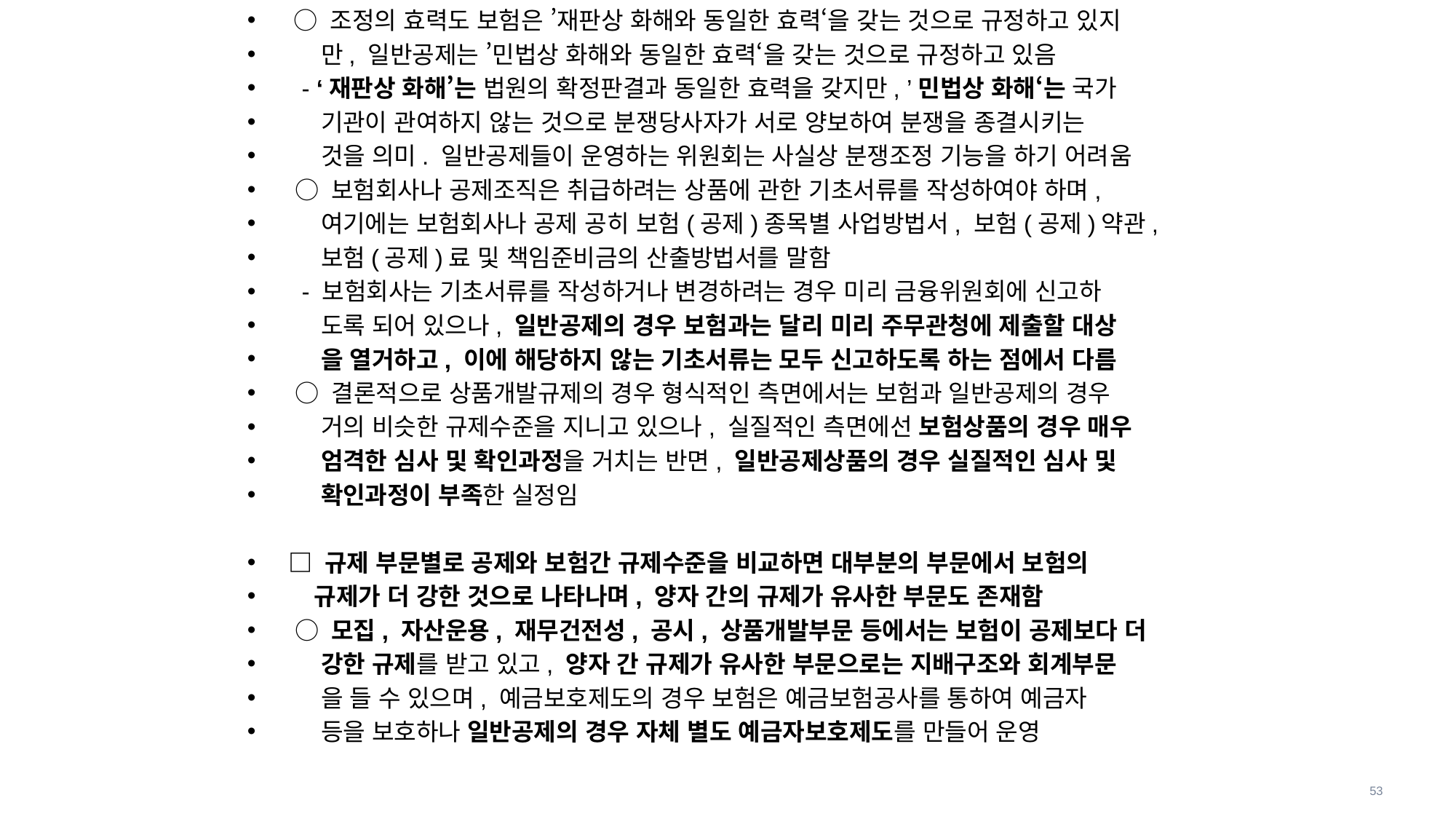

○ 조정의 효력도 보험은 ’재판상 화해와 동일한 효력‘을 갖는 것으로 규정하고 있지
    만, 일반공제는 ’민법상 화해와 동일한 효력‘을 갖는 것으로 규정하고 있음
  - ‘재판상 화해’는 법원의 확정판결과 동일한 효력을 갖지만, ’민법상 화해‘는 국가
    기관이 관여하지 않는 것으로 분쟁당사자가 서로 양보하여 분쟁을 종결시키는
    것을 의미. 일반공제들이 운영하는 위원회는 사실상 분쟁조정 기능을 하기 어려움
 ○ 보험회사나 공제조직은 취급하려는 상품에 관한 기초서류를 작성하여야 하며,
    여기에는 보험회사나 공제 공히 보험(공제)종목별 사업방법서, 보험(공제)약관,
    보험(공제)료 및 책임준비금의 산출방법서를 말함
  - 보험회사는 기초서류를 작성하거나 변경하려는 경우 미리 금융위원회에 신고하
    도록 되어 있으나, 일반공제의 경우 보험과는 달리 미리 주무관청에 제출할 대상
    을 열거하고, 이에 해당하지 않는 기초서류는 모두 신고하도록 하는 점에서 다름
 ○ 결론적으로 상품개발규제의 경우 형식적인 측면에서는 보험과 일반공제의 경우
    거의 비슷한 규제수준을 지니고 있으나, 실질적인 측면에선 보험상품의 경우 매우
    엄격한 심사 및 확인과정을 거치는 반면, 일반공제상품의 경우 실질적인 심사 및
    확인과정이 부족한 실정임

□ 규제 부문별로 공제와 보험간 규제수준을 비교하면 대부분의 부문에서 보험의
   규제가 더 강한 것으로 나타나며, 양자 간의 규제가 유사한 부문도 존재함
 ○ 모집, 자산운용, 재무건전성, 공시, 상품개발부문 등에서는 보험이 공제보다 더
    강한 규제를 받고 있고, 양자 간 규제가 유사한 부문으로는 지배구조와 회계부문
    을 들 수 있으며, 예금보호제도의 경우 보험은 예금보험공사를 통하여 예금자
    등을 보호하나 일반공제의 경우 자체 별도 예금자보호제도를 만들어 운영

53